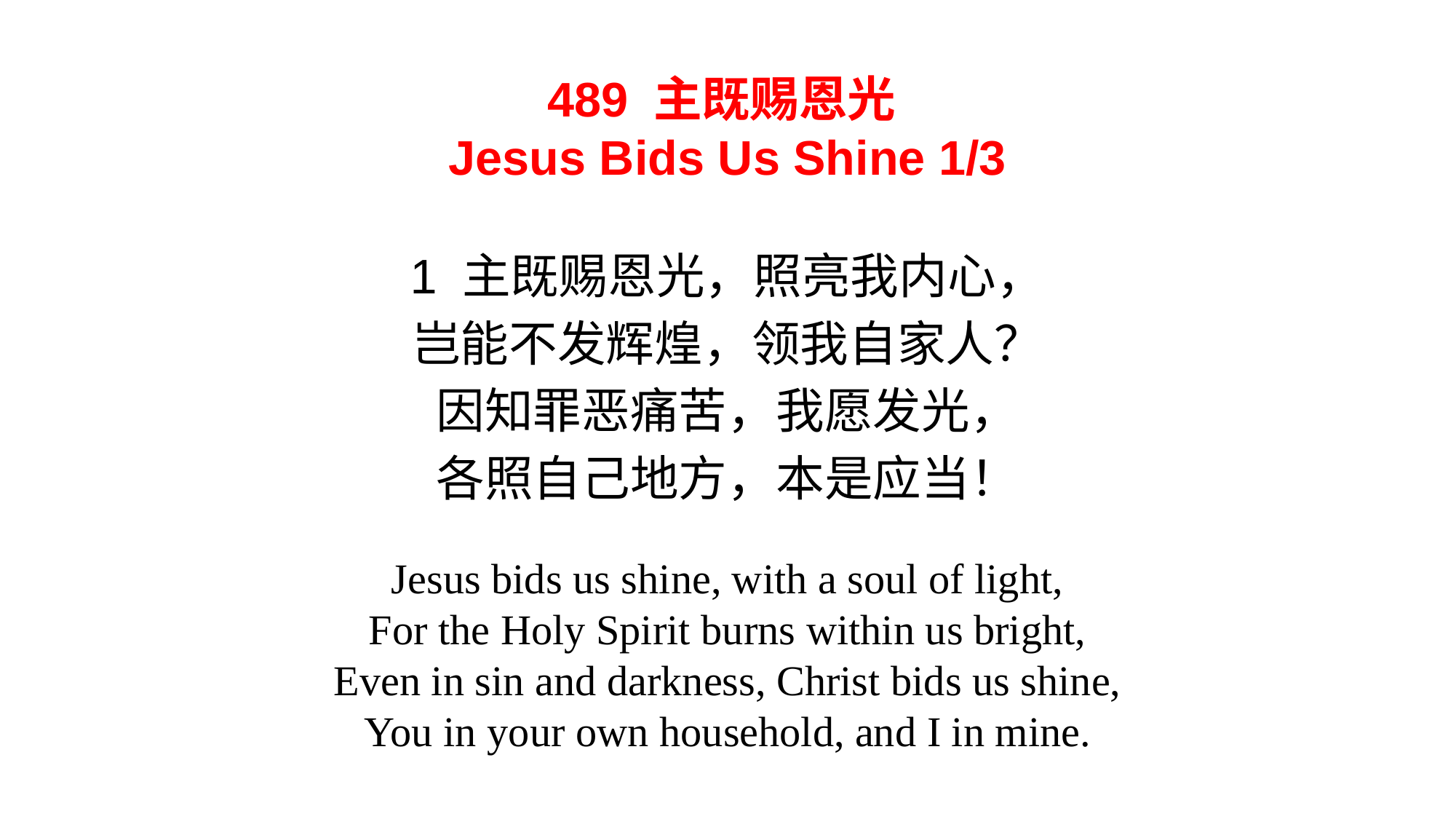

# 489 主既赐恩光 Jesus Bids Us Shine 1/3
1 主既赐恩光，照亮我内心，
岂能不发辉煌，领我自家人？
因知罪恶痛苦，我愿发光，
各照自己地方，本是应当！

Jesus bids us shine, with a soul of light,
For the Holy Spirit burns within us bright,
Even in sin and darkness, Christ bids us shine,
You in your own household, and I in mine.